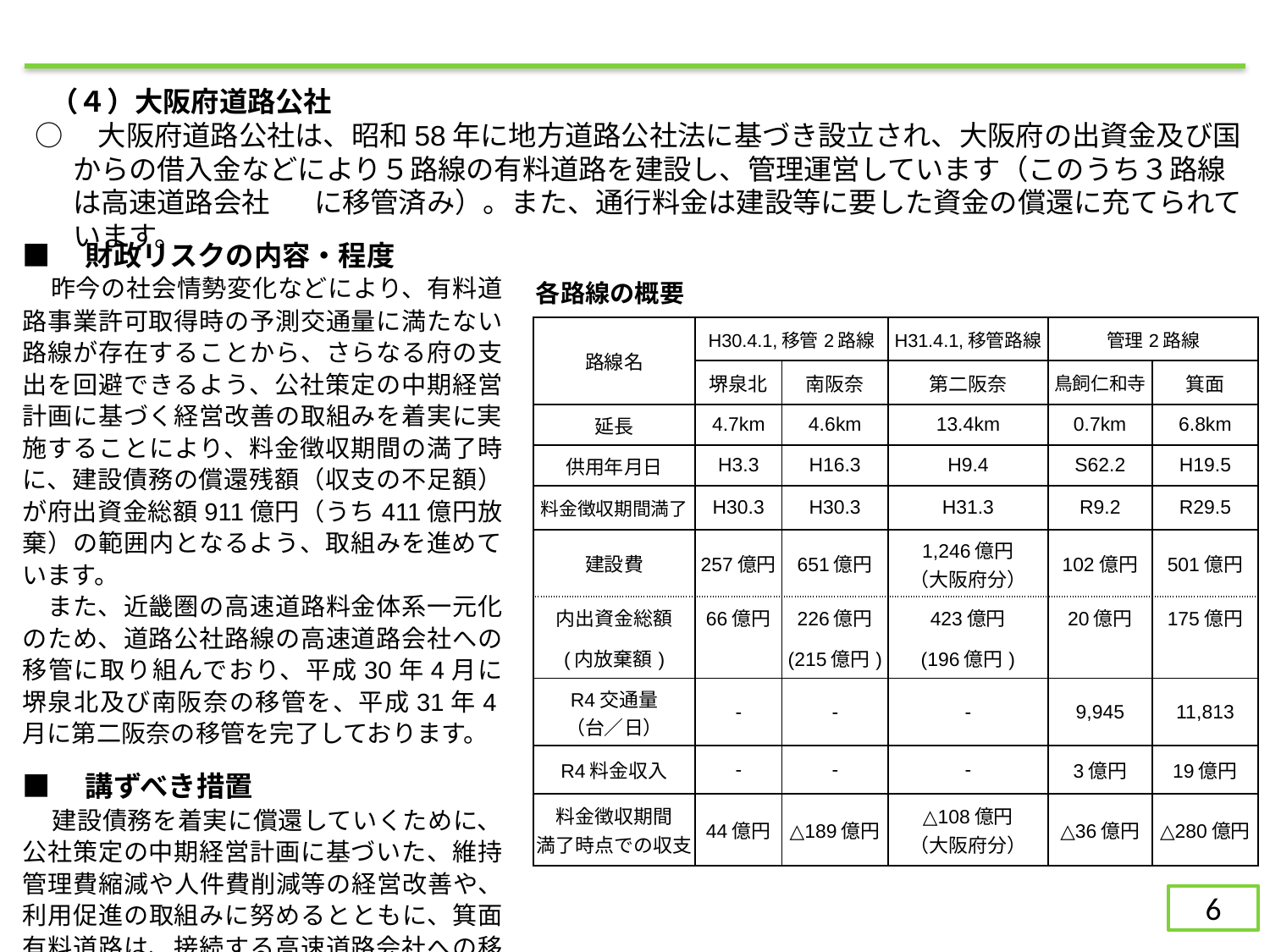

（４）大阪府道路公社
  ○　大阪府道路公社は、昭和58年に地方道路公社法に基づき設立され、大阪府の出資金及び国からの借入金などにより５路線の有料道路を建設し、管理運営しています（このうち３路線は高速道路会社       に移管済み）。また、通行料金は建設等に要した資金の償還に充てられています。
■　財政リスクの内容・程度
　昨今の社会情勢変化などにより、有料道路事業許可取得時の予測交通量に満たない路線が存在することから、さらなる府の支出を回避できるよう、公社策定の中期経営計画に基づく経営改善の取組みを着実に実施することにより、料金徴収期間の満了時に、建設債務の償還残額（収支の不足額）が府出資金総額911億円（うち411億円放棄）の範囲内となるよう、取組みを進めています。
　また、近畿圏の高速道路料金体系一元化のため、道路公社路線の高速道路会社への移管に取り組んでおり、平成30年4月に堺泉北及び南阪奈の移管を、平成31年4月に第二阪奈の移管を完了しております。
■　講ずべき措置
建設債務を着実に償還していくために、公社策定の中期経営計画に基づいた、維持管理費縮減や人件費削減等の経営改善や、利用促進の取組みに努めるとともに、箕面有料道路は、接続する高速道路会社への移管をめざします。
| 各路線の概要 |  |  |  |  |  |
| --- | --- | --- | --- | --- | --- |
| 路線名 | H30.4.1,移管2路線 |  | H31.4.1,移管路線 | 管理2路線 |  |
|  | 堺泉北 | 南阪奈 | 第二阪奈 | 鳥飼仁和寺 | 箕面 |
| 延長 | 4.7km | 4.6km | 13.4km | 0.7km | 6.8km |
| 供用年月日 | H3.3 | H16.3 | H9.4 | S62.2 | H19.5 |
| 料金徴収期間満了 | H30.3 | H30.3 | H31.3 | R9.2 | R29.5 |
| 建設費 | 257億円 | 651億円 | 1,246億円 （大阪府分） | 102億円 | 501億円 |
| 内出資金総額 | 66億円 | 226億円 | 423億円 | 20億円 | 175億円 |
| (内放棄額) |  | (215億円) | (196億円) |  |  |
| R4交通量 （台／日） | - | - | - | 9,945 | 11,813 |
| R4料金収入 | - | - | - | 3億円 | 19億円 |
| 料金徴収期間 満了時点での収支 | 44億円 | △189億円 | △108億円 （大阪府分） | △36億円 | △280億円 |
6